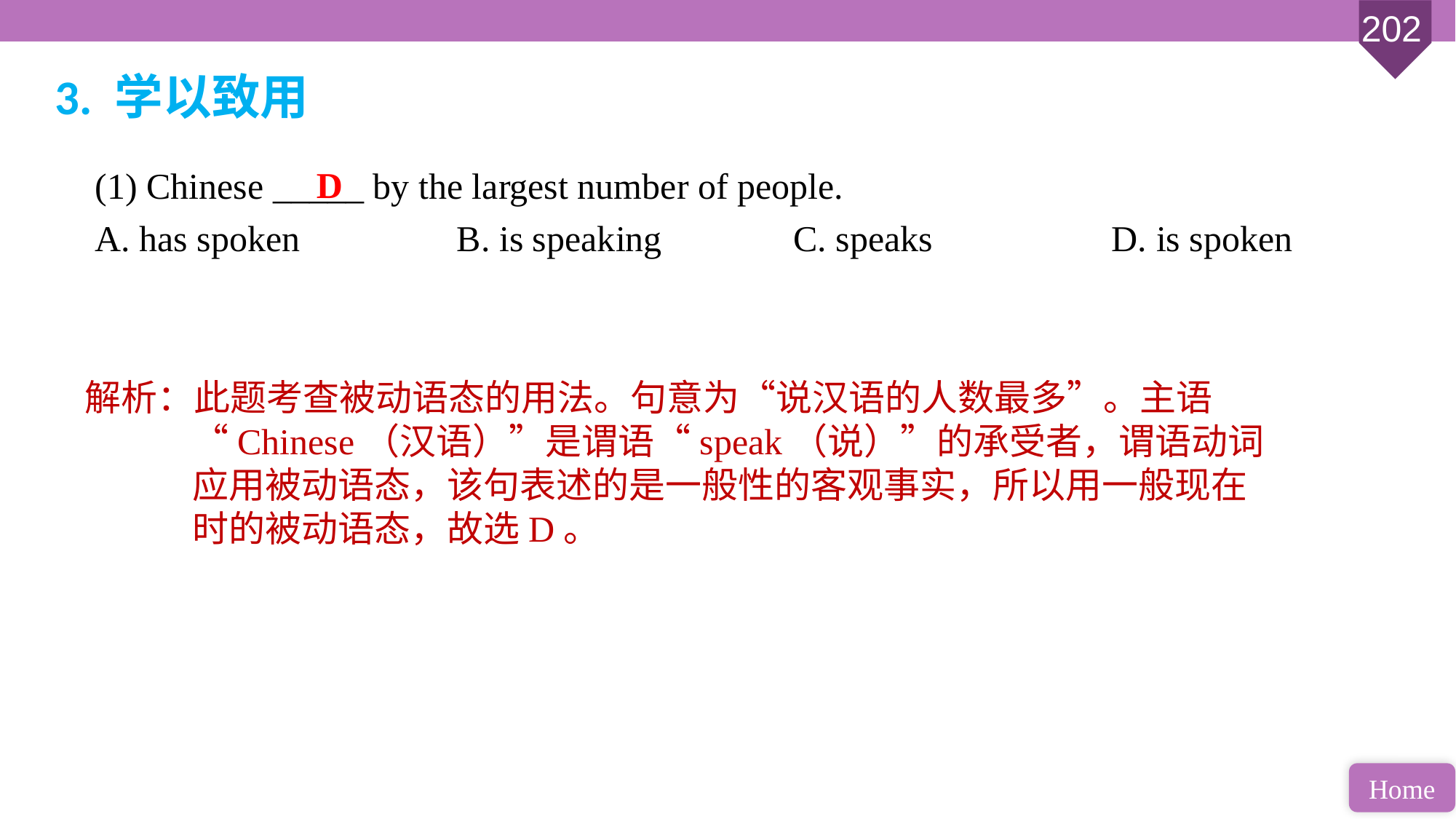

3. 学以致用
(1) Chinese _____ by the largest number of people.
A. has spoken 		B. is speaking		 C. speaks 		D. is spoken
D
解析：此题考查被动语态的用法。句意为“说汉语的人数最多”。主语“Chinese（汉语）”是谓语“speak（说）”的承受者，谓语动词应用被动语态，该句表述的是一般性的客观事实，所以用一般现在时的被动语态，故选D。